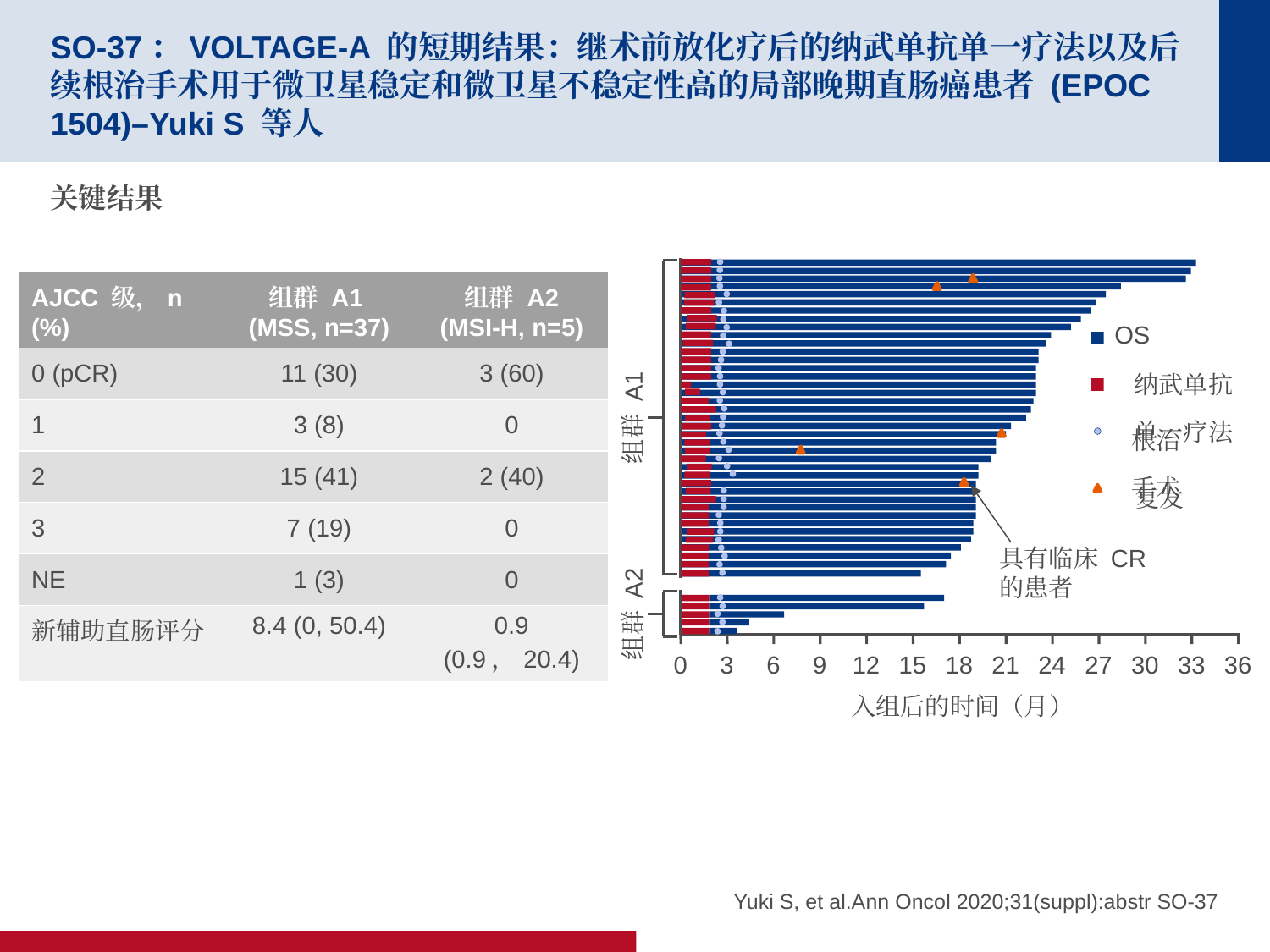

# SO-37：VOLTAGE-A 的短期结果：继术前放化疗后的纳武单抗单一疗法以及后续根治手术用于微卫星稳定和微卫星不稳定性高的局部晚期直肠癌患者 (EPOC 1504)–Yuki S 等人
关键结果

| AJCC 级，n (%) | 组群 A1 (MSS, n=37) | 组群 A2 (MSI-H, n=5) |
| --- | --- | --- |
| 0 (pCR) | 11 (30) | 3 (60) |
| 1 | 3 (8) | 0 |
| 2 | 15 (41) | 2 (40) |
| 3 | 7 (19) | 0 |
| NE | 1 (3) | 0 |
| 新辅助直肠评分 | 8.4 (0, 50.4) | 0.9 (0.9，20.4) |

OS

纳武单抗
单一疗法

组群 A1

根治
手术

复发

具有临床 CR
的患者

组群 A2

0
3
6
9
12
15
18
21
24
27
30
33
36
入组后的时间（月）
Yuki S, et al.Ann Oncol 2020;31(suppl):abstr SO-37